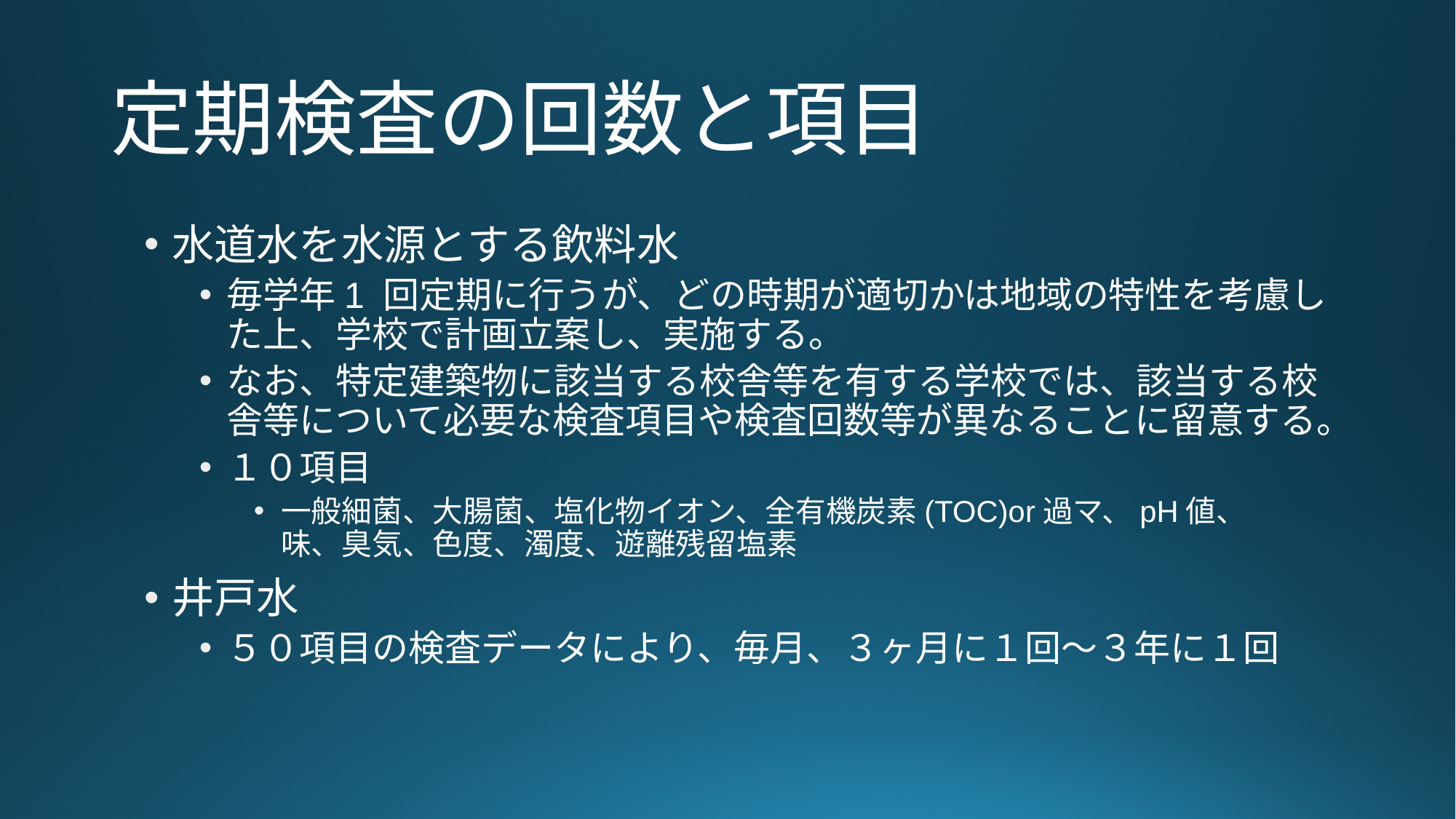

# 定期検査の回数と項目
水道水を水源とする飲料水
毎学年1 回定期に行うが、どの時期が適切かは地域の特性を考慮した上、学校で計画立案し、実施する。
なお、特定建築物に該当する校舎等を有する学校では、該当する校舎等について必要な検査項目や検査回数等が異なることに留意する。
１０項目
一般細菌、大腸菌、塩化物イオン、全有機炭素(TOC)or過マ、pH値、
味、臭気、色度、濁度、遊離残留塩素
井戸水
５０項目の検査データにより、毎月、３ヶ月に１回～３年に１回